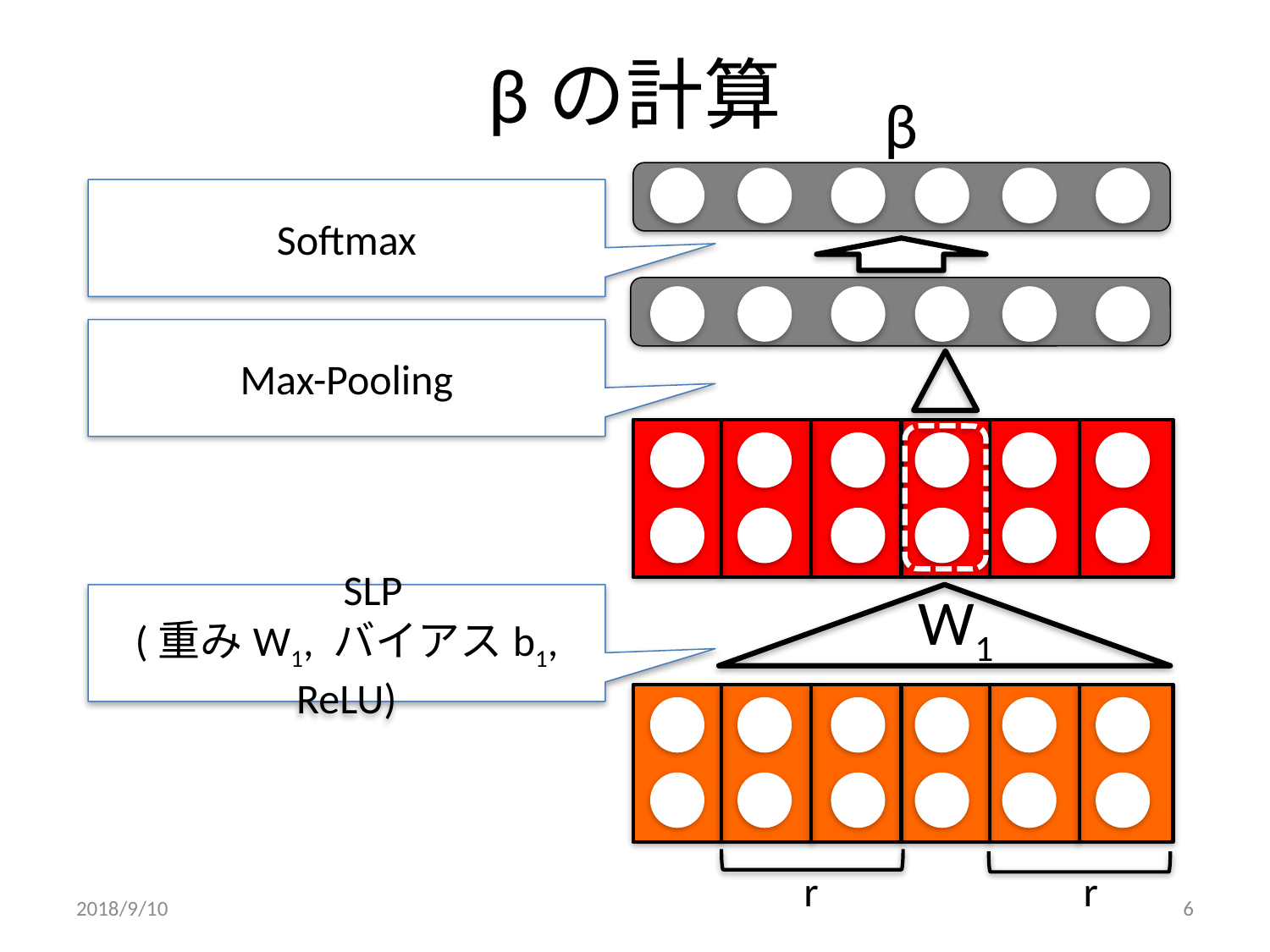

# βの計算
β

Softmax

Max-Pooling

W1
　SLP
(重みW1, バイアスb1, ReLU)

r
r
2018/9/10
6